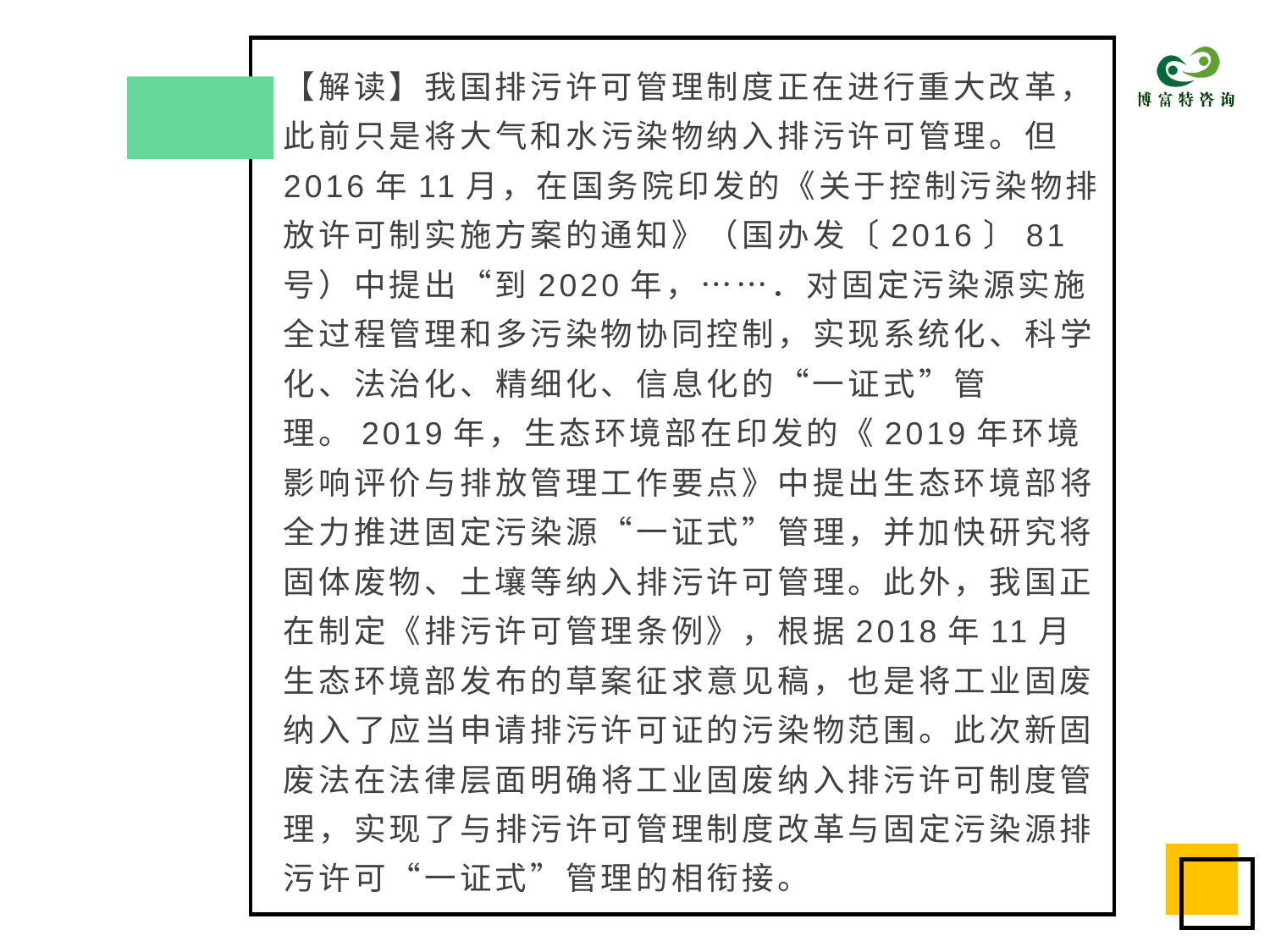

【解读】我国排污许可管理制度正在进行重大改革，此前只是将大气和水污染物纳入排污许可管理。但2016年11月，在国务院印发的《关于控制污染物排放许可制实施方案的通知》（国办发〔2016〕81号）中提出“到2020年，……．对固定污染源实施全过程管理和多污染物协同控制，实现系统化、科学化、法治化、精细化、信息化的“一证式”管理。2019年，生态环境部在印发的《2019年环境影响评价与排放管理工作要点》中提出生态环境部将全力推进固定污染源“一证式”管理，并加快研究将固体废物、土壤等纳入排污许可管理。此外，我国正在制定《排污许可管理条例》，根据2018年11月生态环境部发布的草案征求意见稿，也是将工业固废纳入了应当申请排污许可证的污染物范围。此次新固废法在法律层面明确将工业固废纳入排污许可制度管理，实现了与排污许可管理制度改革与固定污染源排污许可“一证式”管理的相衔接。